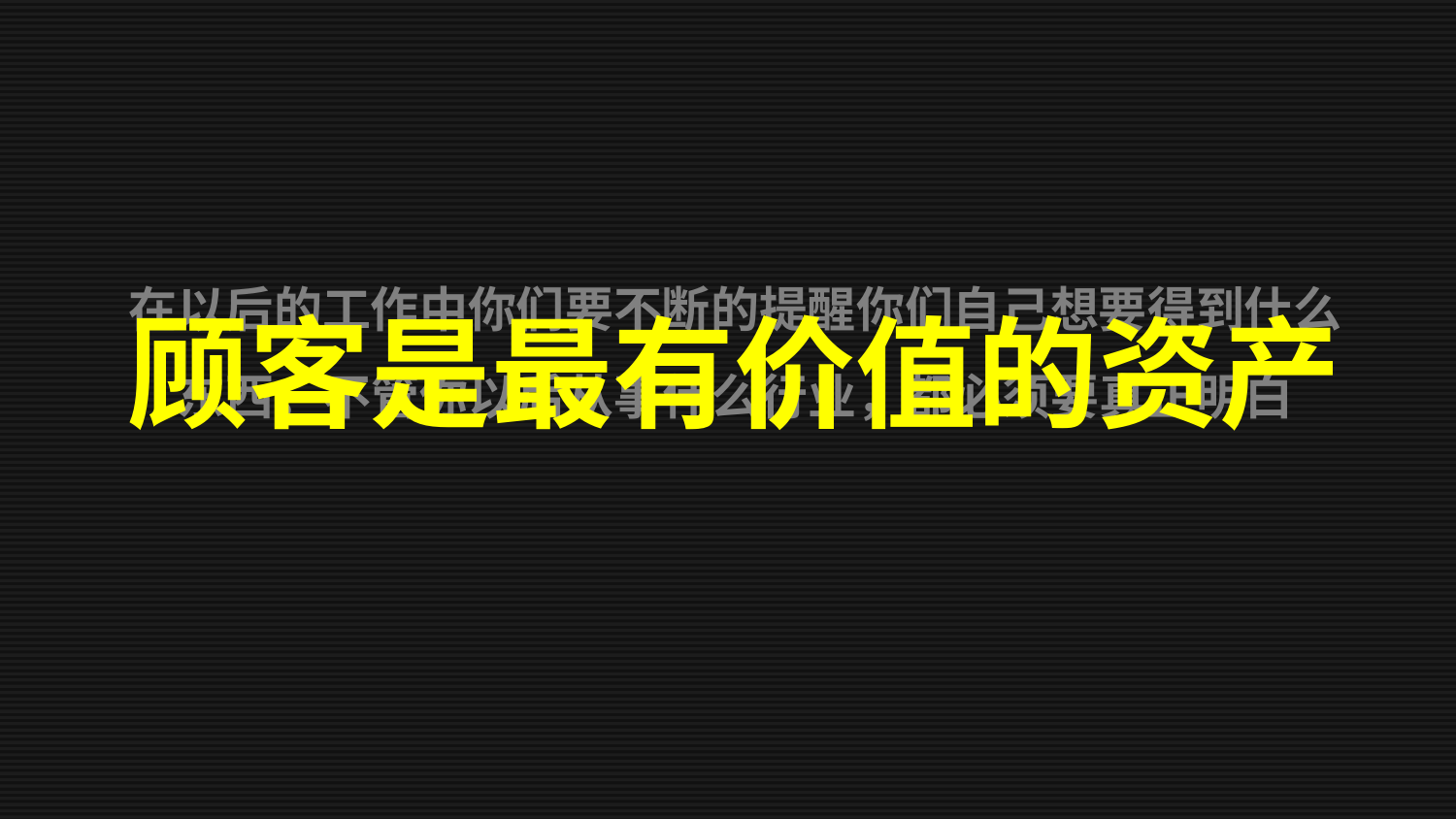

顾客是最有价值的资产
在以后的工作中你们要不断的提醒你们自己想要得到什么东西。不管你以后从事什么行业，都必须要真正明白